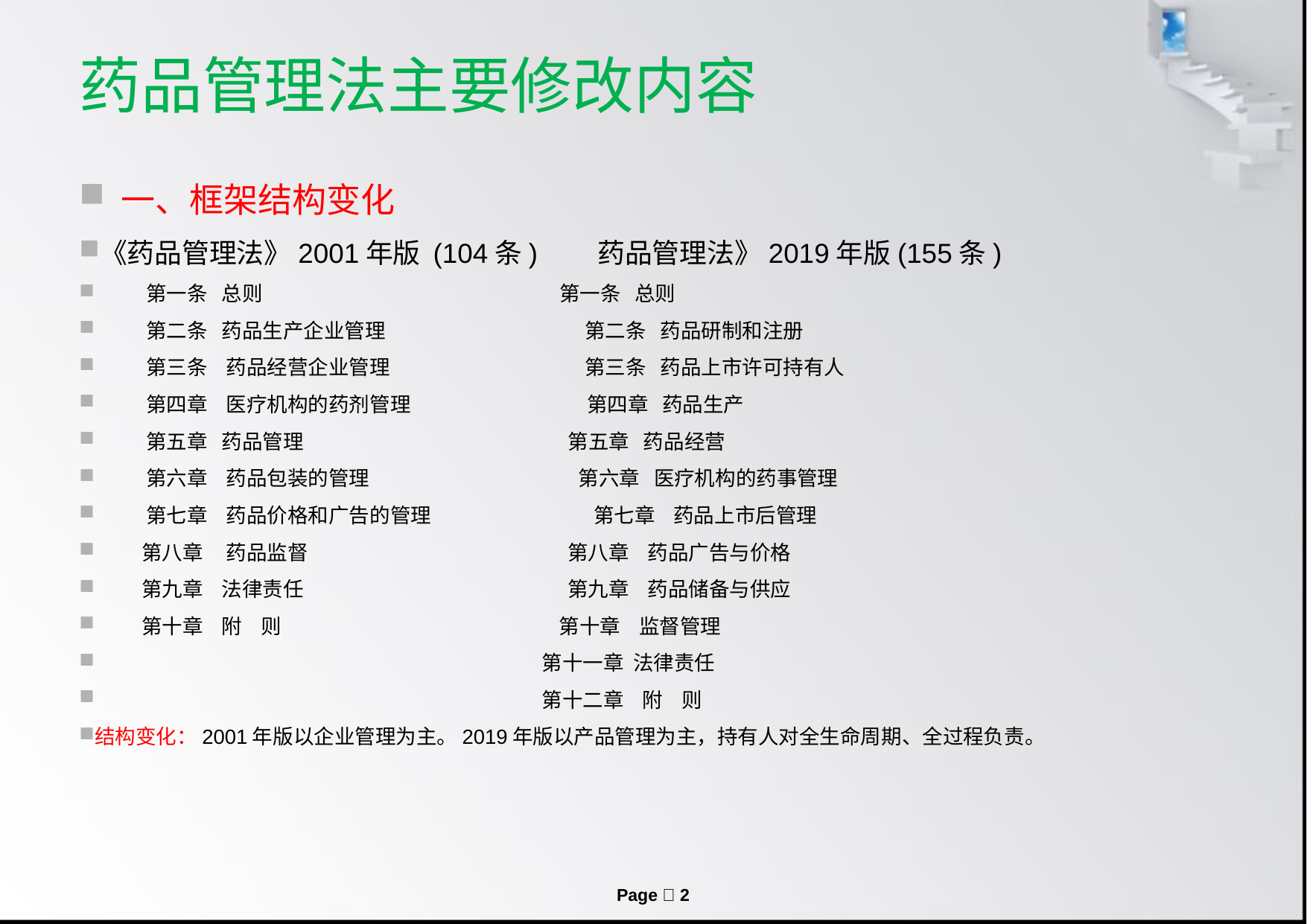

# 药品管理法主要修改内容
 一、框架结构变化
《药品管理法》2001年版 (104条)       药品管理法》2019年版(155条)
          第一条   总则                                                                第一条   总则
          第二条   药品生产企业管理                                           第二条   药品研制和注册
          第三条    药品经营企业管理                                          第三条   药品上市许可持有人
          第四章    医疗机构的药剂管理                                      第四章   药品生产
          第五章   药品管理                                                         第五章   药品经营
          第六章    药品包装的管理                                             第六章   医疗机构的药事管理
          第七章    药品价格和广告的管理                                   第七章    药品上市后管理
         第八章     药品监督                                                        第八章    药品广告与价格
         第九章    法律责任                                                         第九章    药品储备与供应
         第十章    附    则                                                            第十章    监督管理
                                                                                               第十一章  法律责任
                                                                                               第十二章    附    则
结构变化：2001年版以企业管理为主。2019年版以产品管理为主，持有人对全生命周期、全过程负责。